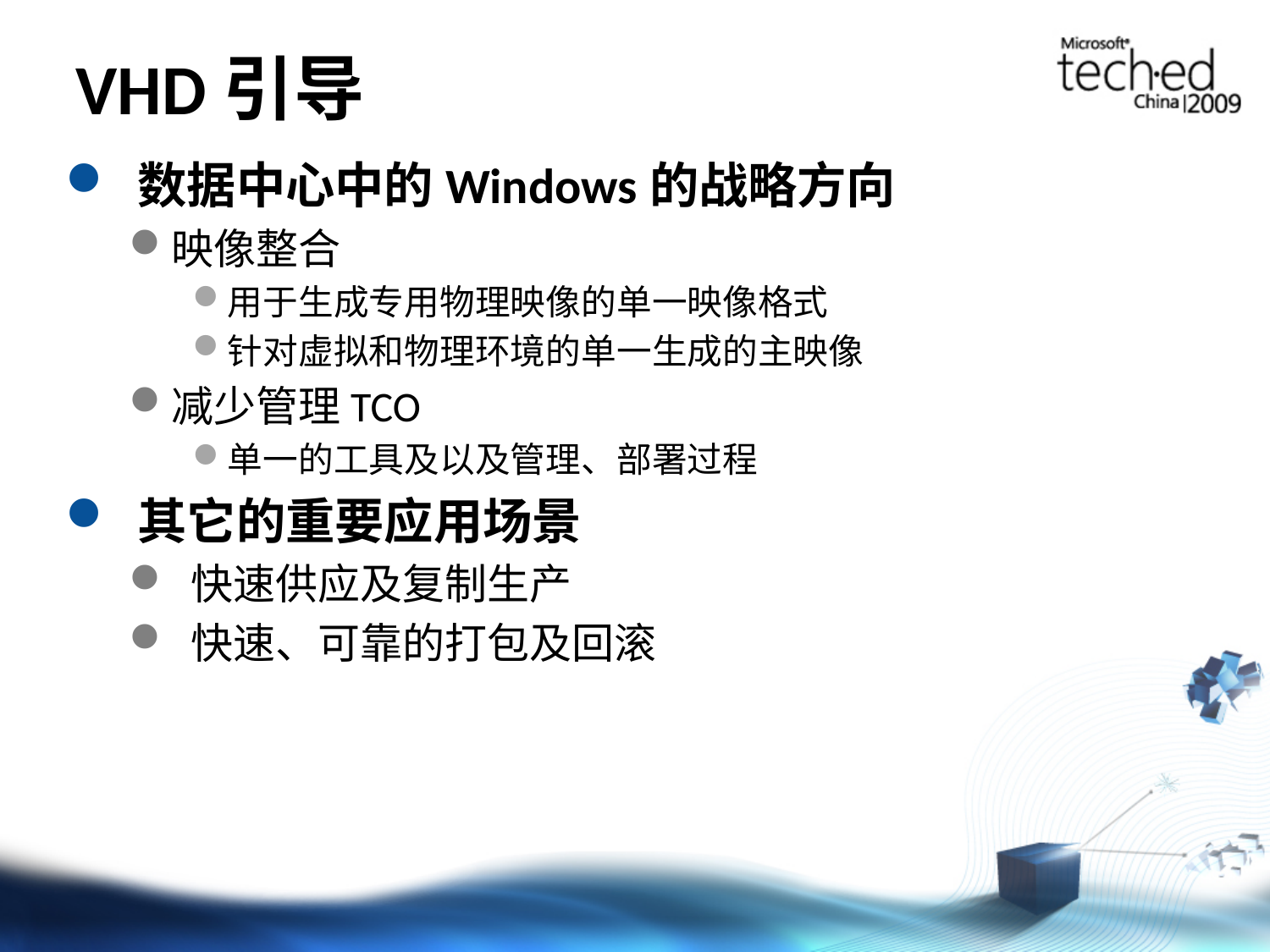

# VHD引导
 数据中心中的Windows的战略方向
映像整合
用于生成专用物理映像的单一映像格式
针对虚拟和物理环境的单一生成的主映像
减少管理TCO
单一的工具及以及管理、部署过程
 其它的重要应用场景
 快速供应及复制生产
 快速、可靠的打包及回滚